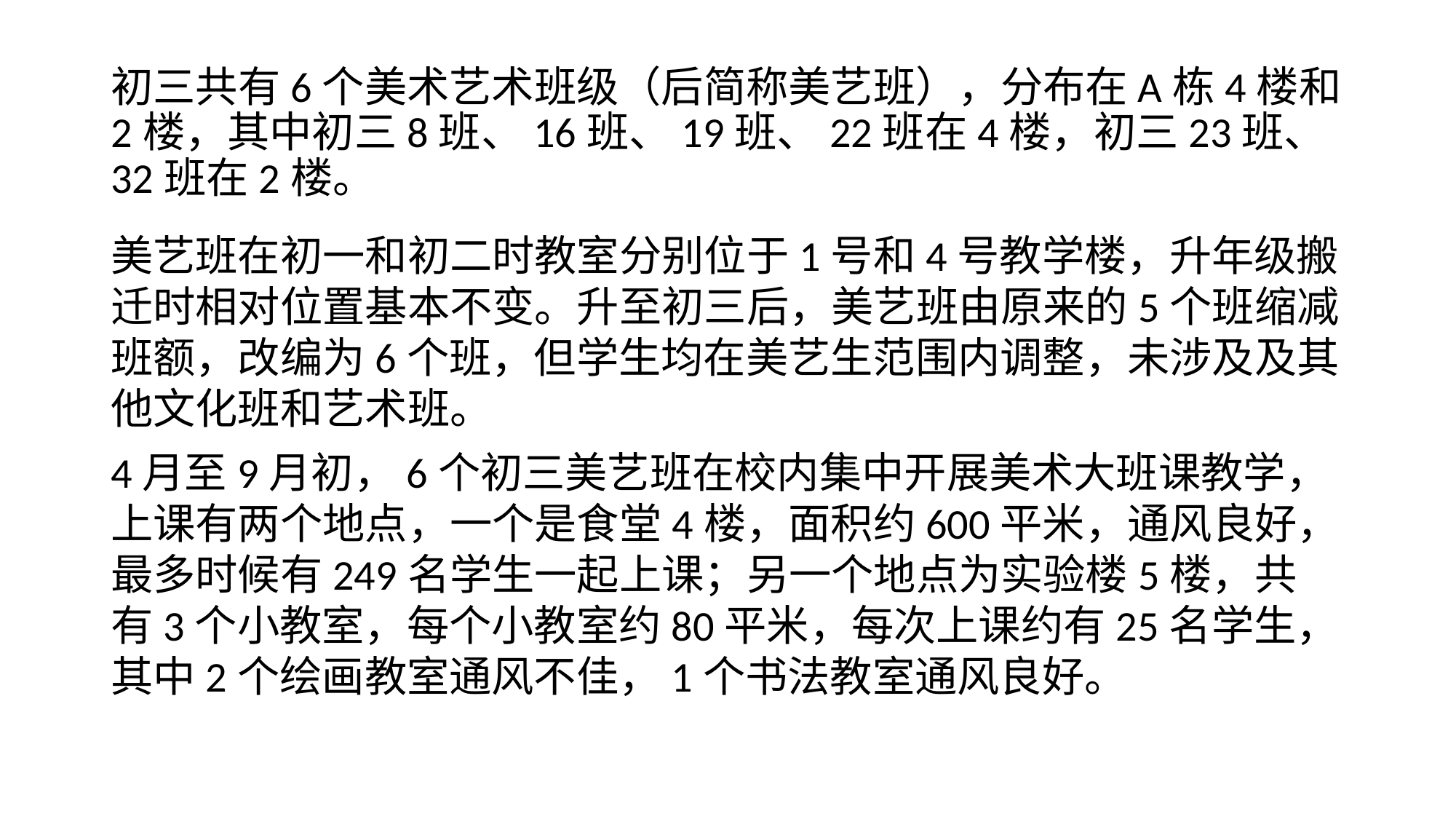

初三共有6个美术艺术班级（后简称美艺班），分布在A栋4楼和2楼，其中初三8班、16班、19班、22班在4楼，初三23班、32班在2楼。
美艺班在初一和初二时教室分别位于1号和4号教学楼，升年级搬迁时相对位置基本不变。升至初三后，美艺班由原来的5个班缩减班额，改编为6个班，但学生均在美艺生范围内调整，未涉及及其他文化班和艺术班。
4月至9月初，6个初三美艺班在校内集中开展美术大班课教学，上课有两个地点，一个是食堂4楼，面积约600平米，通风良好，最多时候有249名学生一起上课；另一个地点为实验楼5楼，共有3个小教室，每个小教室约80平米，每次上课约有25名学生，其中2个绘画教室通风不佳，1个书法教室通风良好。